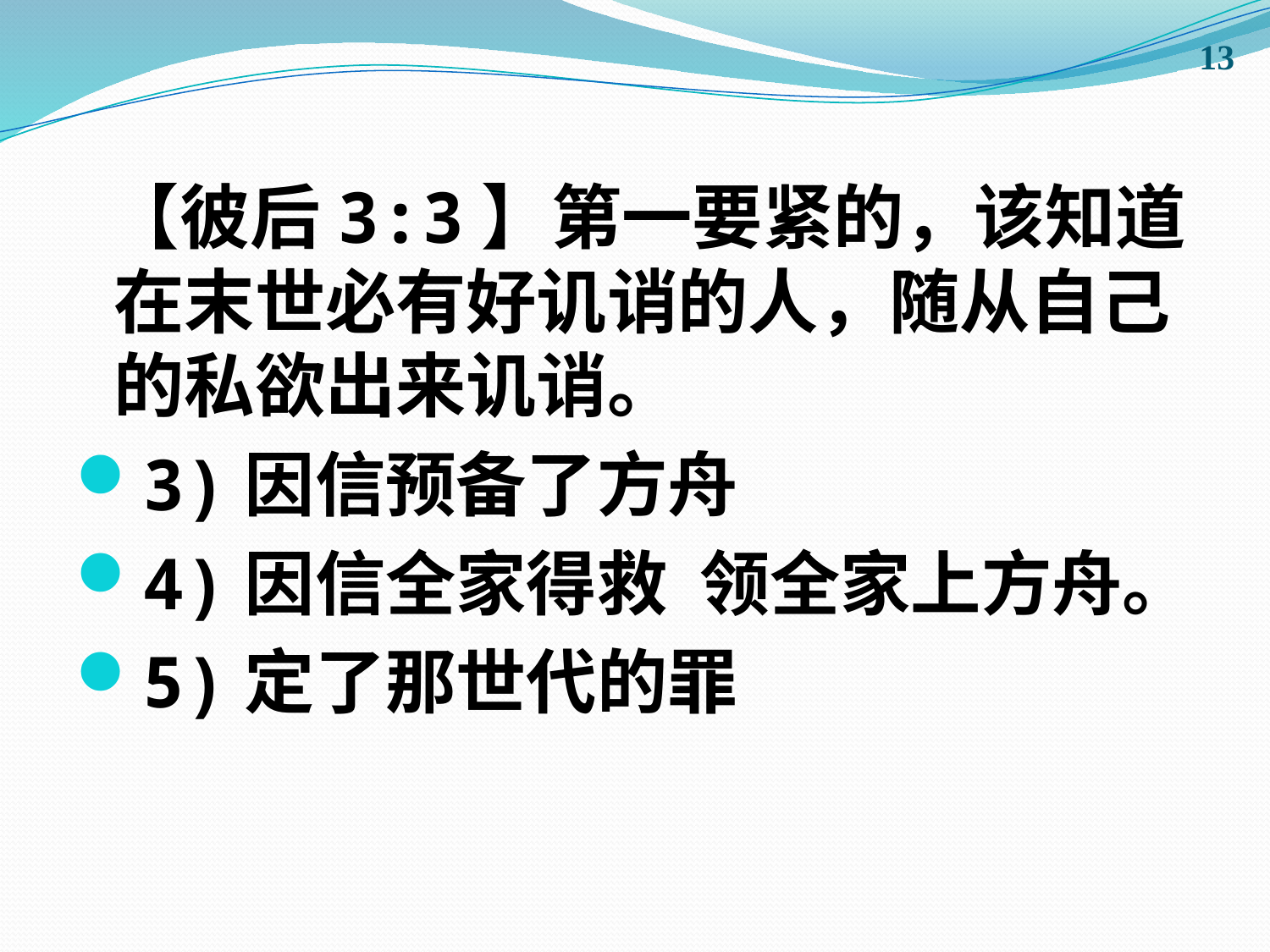

13
 【彼后3:3】第一要紧的，该知道在末世必有好讥诮的人，随从自己的私欲出来讥诮。
3)因信预备了方舟
4)因信全家得救  领全家上方舟。
5)定了那世代的罪